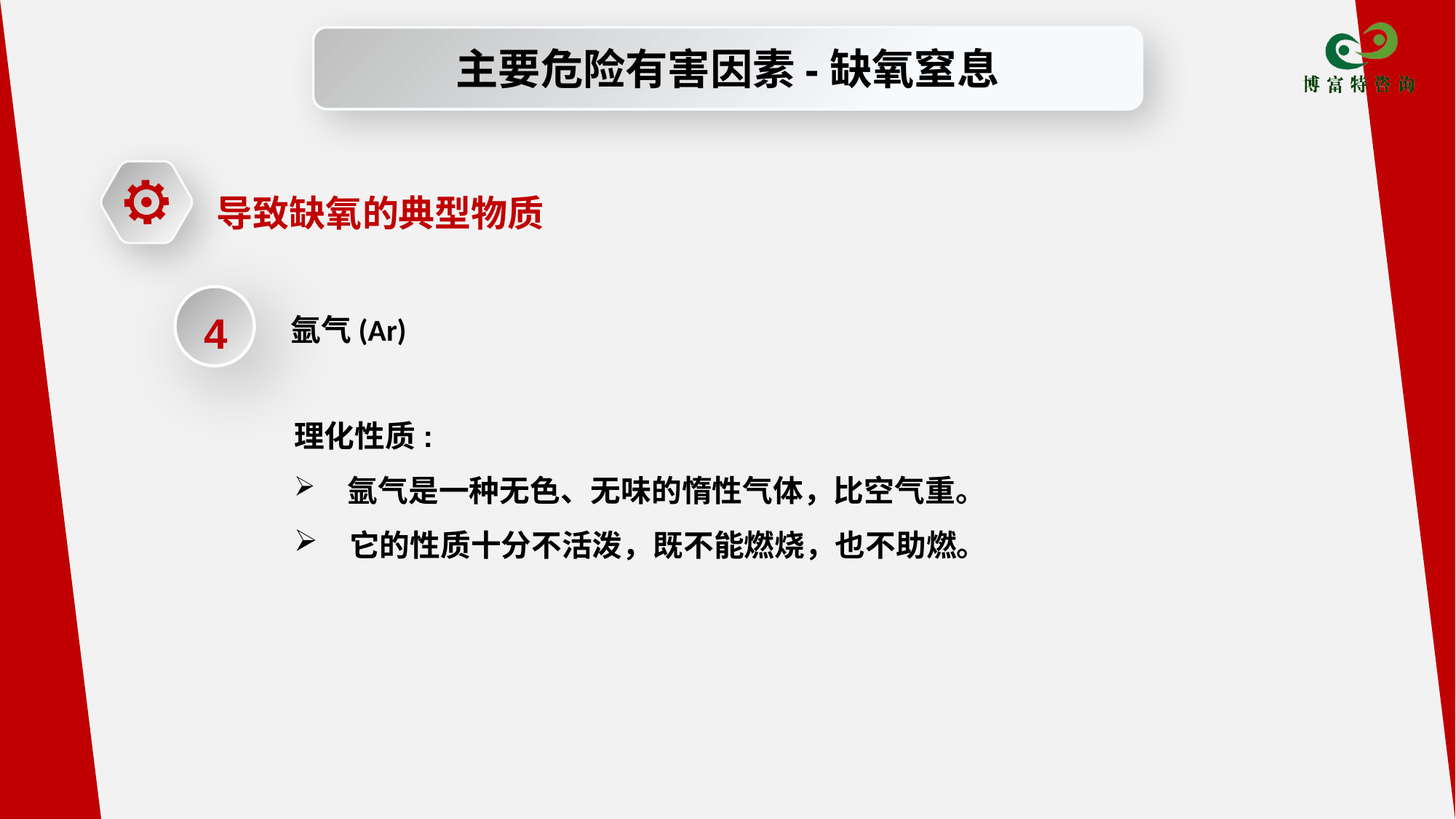

主要危险有害因素-缺氧窒息

导致缺氧的典型物质

4

氩气(Ar)
理化性质:
 氩气是一种无色、无味的惰性气体，比空气重。
 它的性质十分不活泼，既不能燃烧，也不助燃。